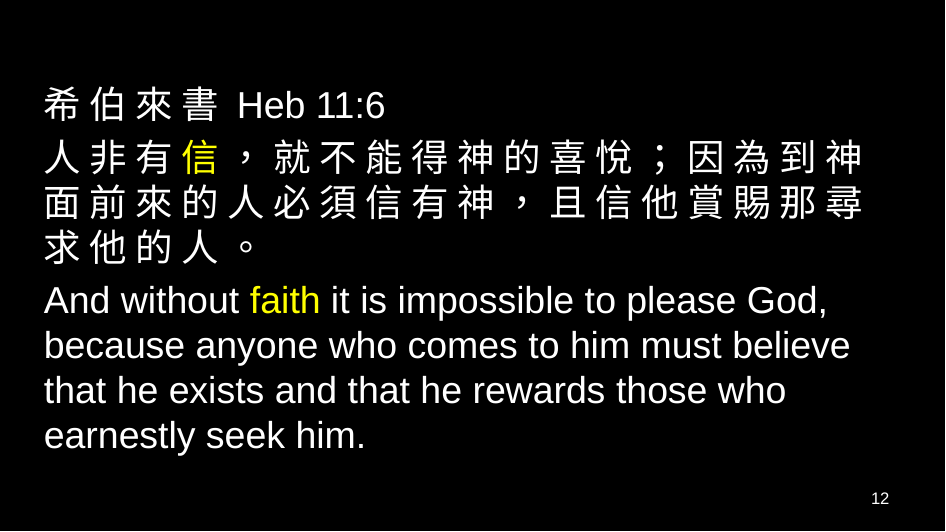

希 伯 來 書 Heb 11:6
人 非 有 信 ， 就 不 能 得 神 的 喜 悅 ； 因 為 到 神 面 前 來 的 人 必 須 信 有 神 ， 且 信 他 賞 賜 那 尋 求 他 的 人 。
And without faith it is impossible to please God, because anyone who comes to him must believe that he exists and that he rewards those who earnestly seek him.
12